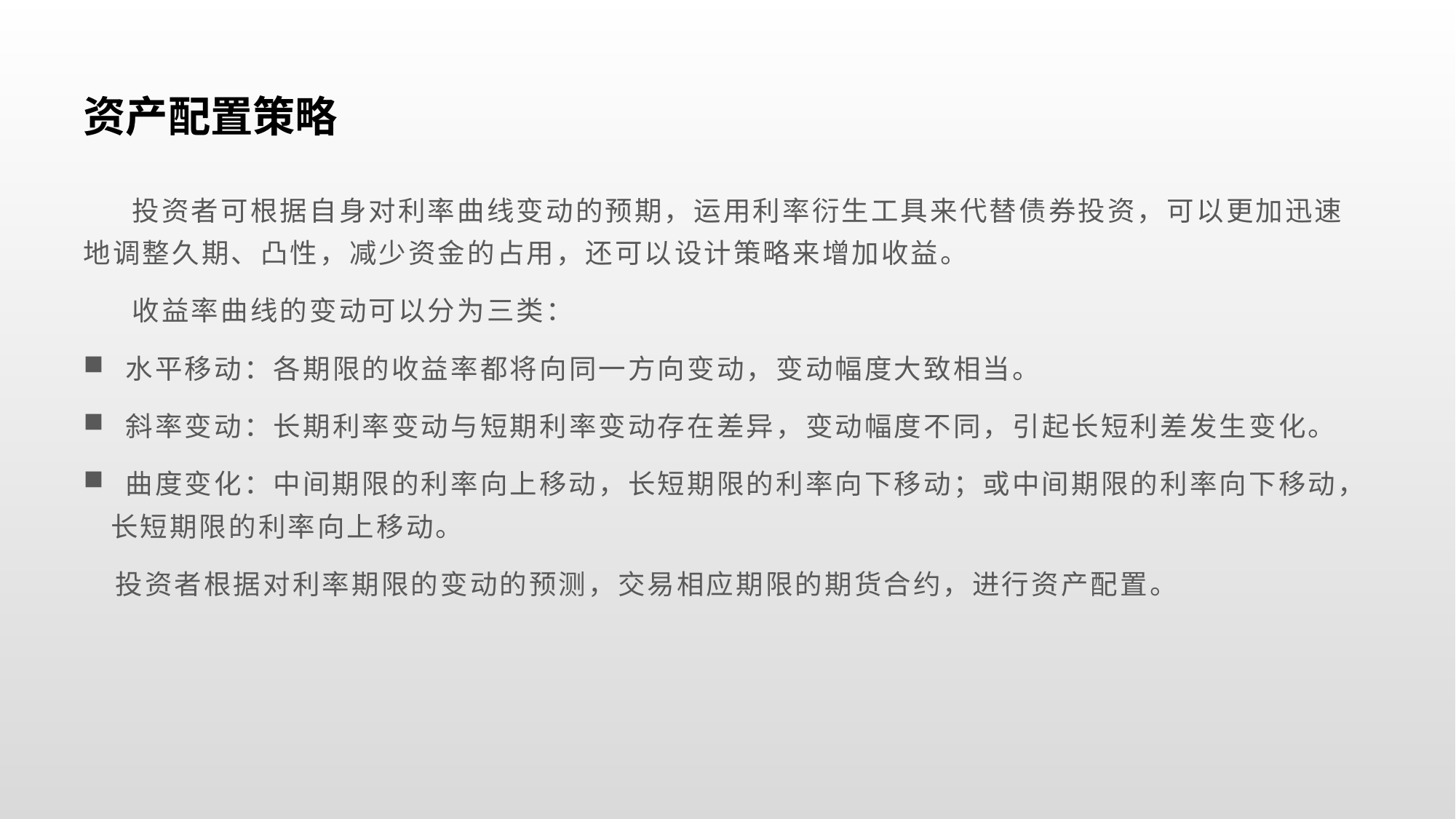

# 资产配置策略
     投资者可根据自身对利率曲线变动的预期，运用利率衍生工具来代替债券投资，可以更加迅速地调整久期、凸性，减少资金的占用，还可以设计策略来增加收益。
     收益率曲线的变动可以分为三类：
 水平移动：各期限的收益率都将向同一方向变动，变动幅度大致相当。
 斜率变动：长期利率变动与短期利率变动存在差异，变动幅度不同，引起长短利差发生变化。
 曲度变化：中间期限的利率向上移动，长短期限的利率向下移动；或中间期限的利率向下移动，长短期限的利率向上移动。
   投资者根据对利率期限的变动的预测，交易相应期限的期货合约，进行资产配置。